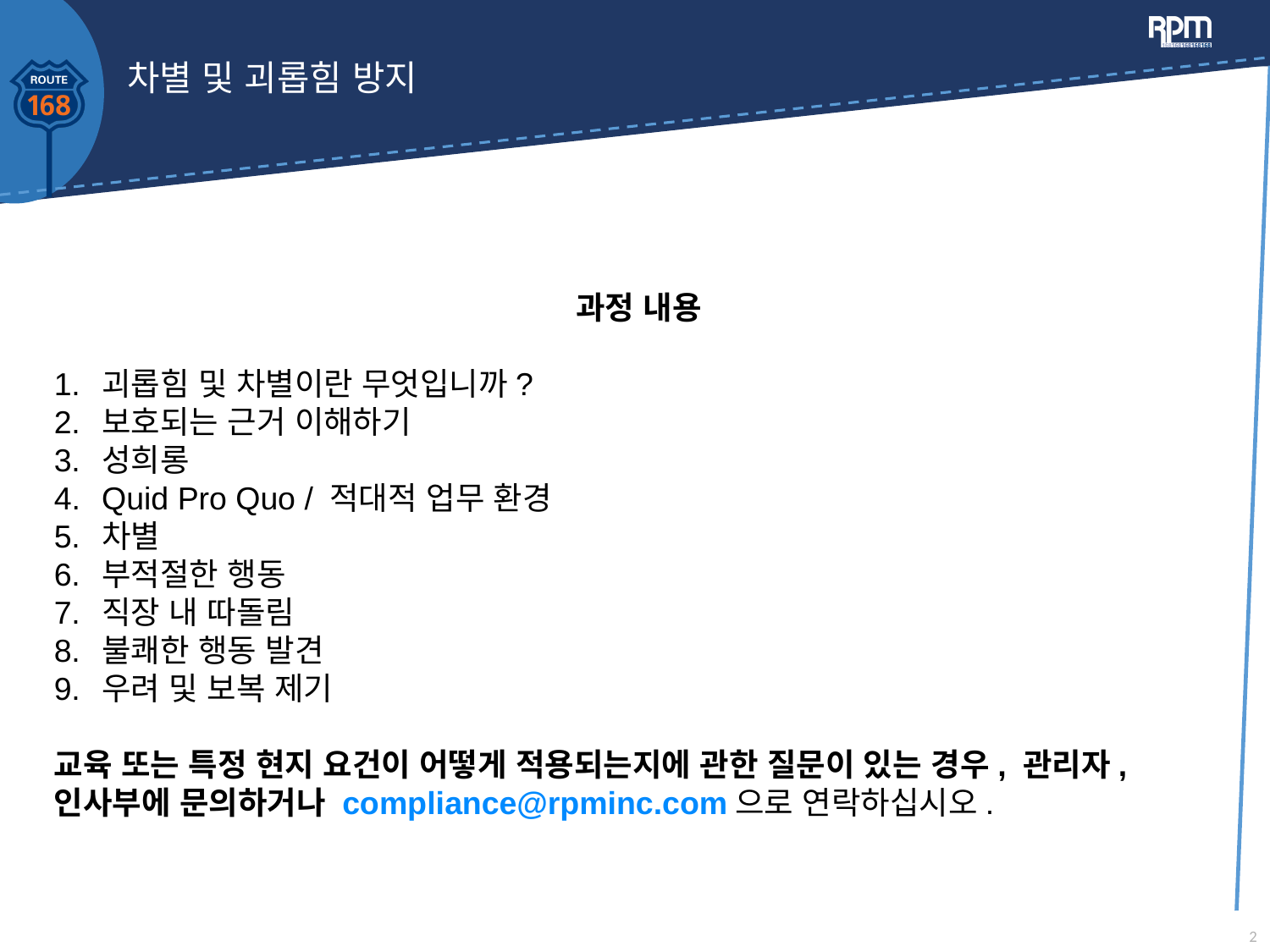

# 차별 및 괴롭힘 방지
과정 내용

괴롭힘 및 차별이란 무엇입니까?
보호되는 근거 이해하기
성희롱
Quid Pro Quo / 적대적 업무 환경
차별
부적절한 행동
직장 내 따돌림
불쾌한 행동 발견
우려 및 보복 제기

교육 또는 특정 현지 요건이 어떻게 적용되는지에 관한 질문이 있는 경우, 관리자, 인사부에 문의하거나 compliance@rpminc.com으로 연락하십시오.

2